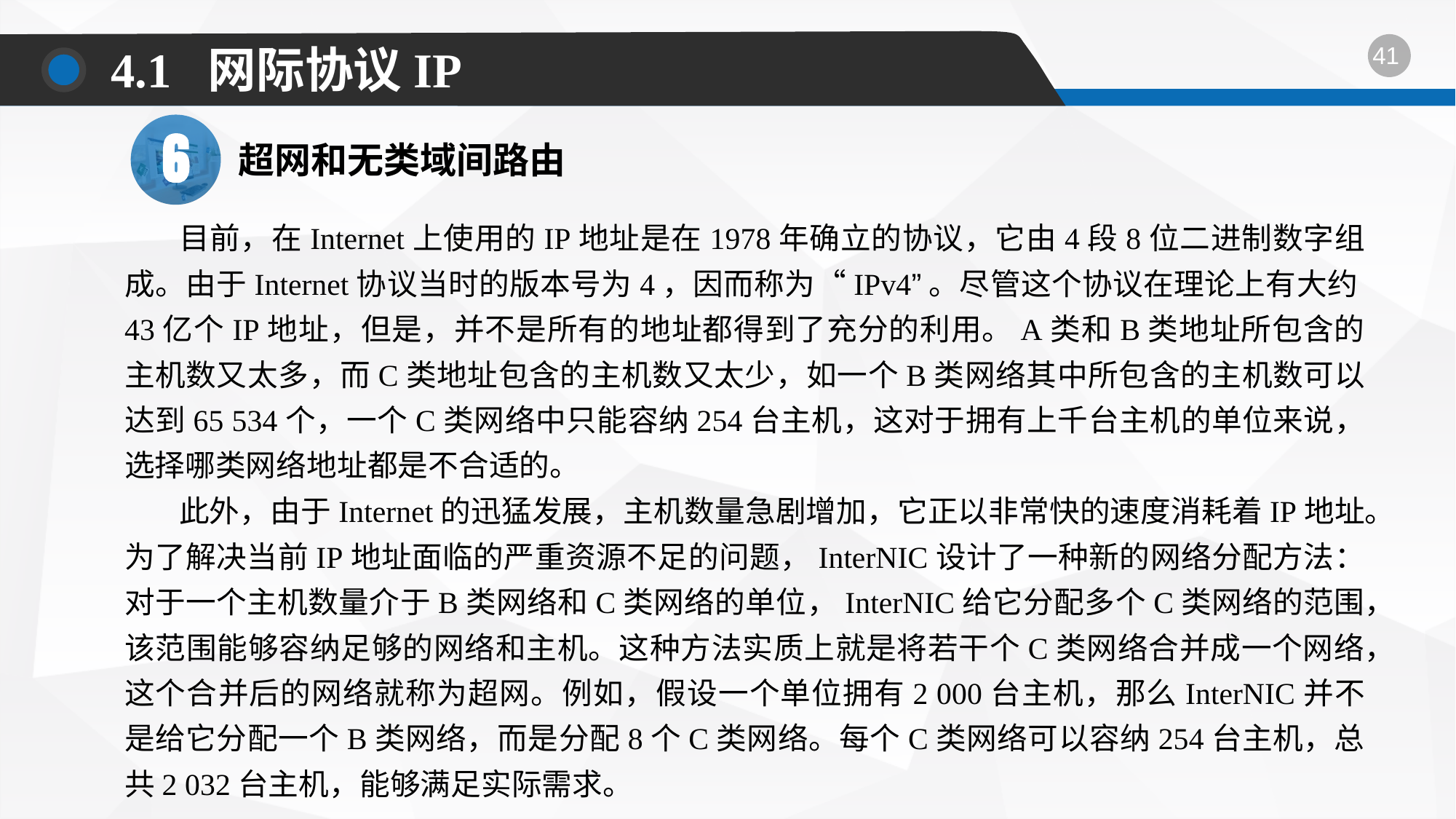

4.1  网际协议IP

6
超网和无类域间路由
目前，在Internet上使用的IP地址是在1978年确立的协议，它由4段8位二进制数字组成。由于Internet协议当时的版本号为4，因而称为“IPv4”。尽管这个协议在理论上有大约43亿个IP地址，但是，并不是所有的地址都得到了充分的利用。A类和B类地址所包含的主机数又太多，而C类地址包含的主机数又太少，如一个B类网络其中所包含的主机数可以达到65 534个，一个C类网络中只能容纳254台主机，这对于拥有上千台主机的单位来说，选择哪类网络地址都是不合适的。
此外，由于Internet的迅猛发展，主机数量急剧增加，它正以非常快的速度消耗着IP地址。为了解决当前IP地址面临的严重资源不足的问题，InterNIC设计了一种新的网络分配方法：对于一个主机数量介于B类网络和C类网络的单位，InterNIC给它分配多个C类网络的范围，该范围能够容纳足够的网络和主机。这种方法实质上就是将若干个C类网络合并成一个网络，这个合并后的网络就称为超网。例如，假设一个单位拥有2 000台主机，那么InterNIC并不是给它分配一个B类网络，而是分配8个C类网络。每个C类网络可以容纳254台主机，总共2 032台主机，能够满足实际需求。